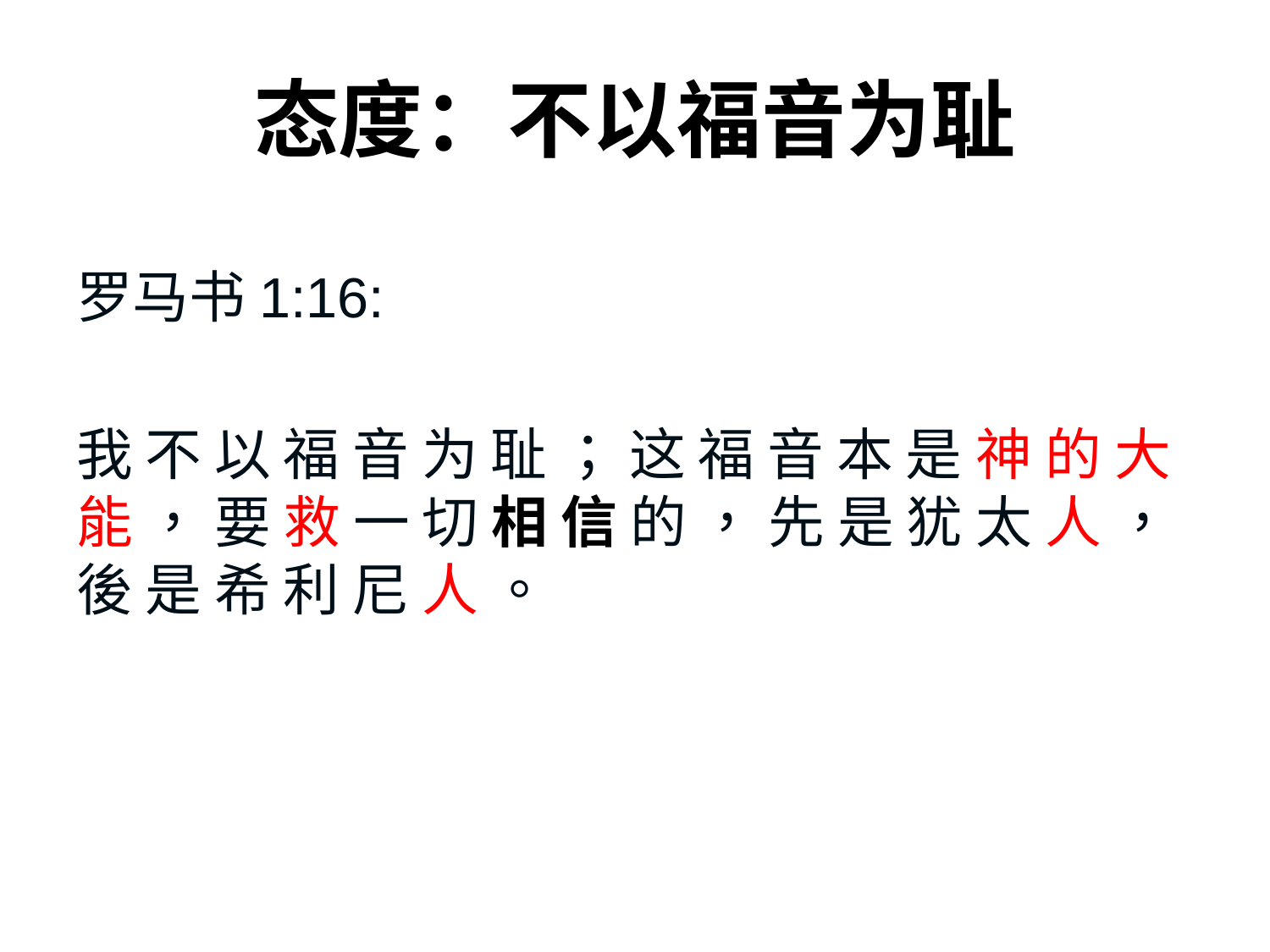

# 态度：不以福音为耻
罗马书1:16:

我 不 以 福 音 为 耻 ； 这 福 音 本 是 神 的 大 能 ， 要 救 一 切 相 信 的 ， 先 是 犹 太 人 ， 後 是 希 利 尼 人 。